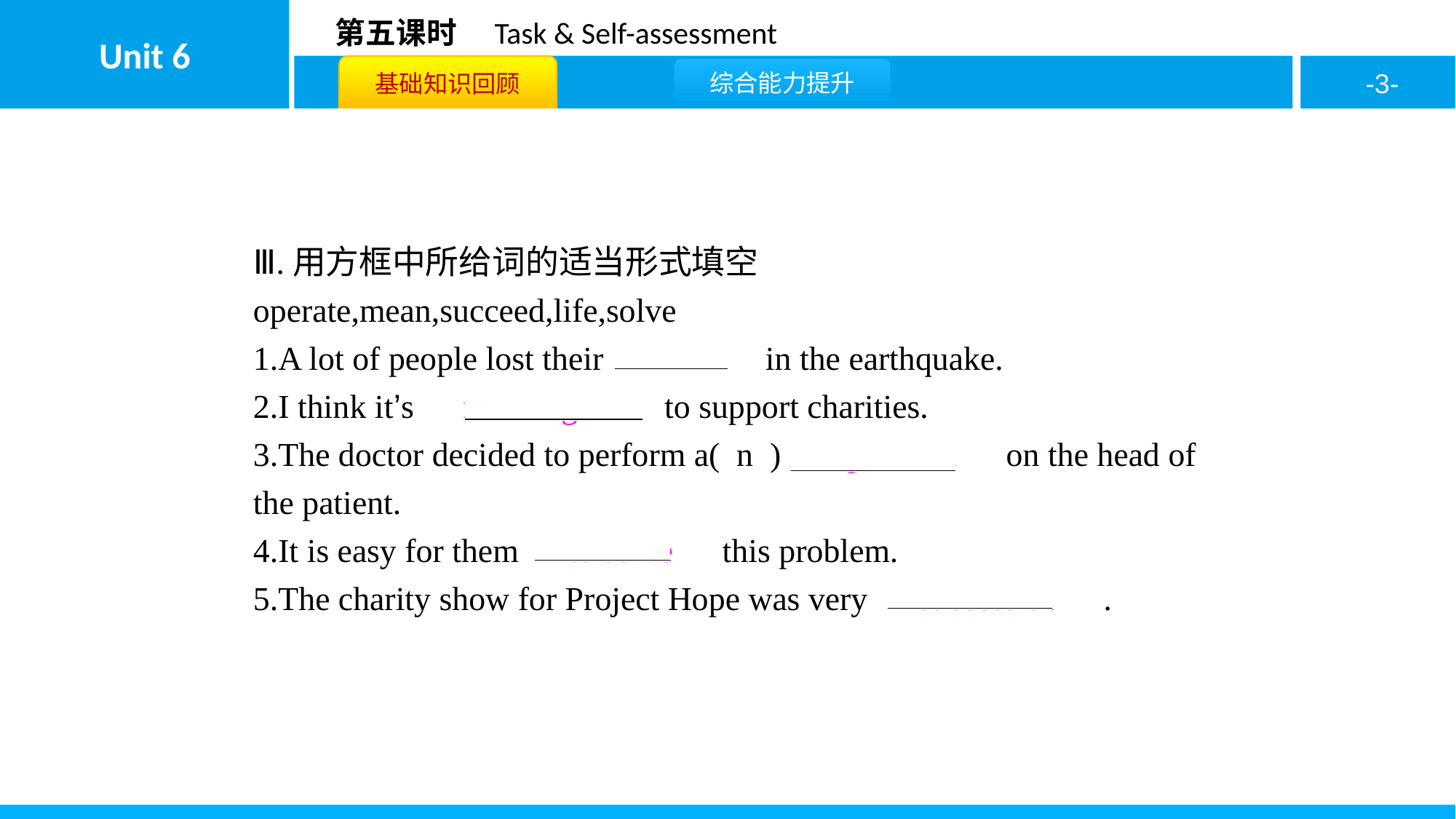

Ⅲ.用方框中所给词的适当形式填空
operate,mean,succeed,life,solve
1.A lot of people lost their　lives　in the earthquake.
2.I think it’s　meaningful　to support charities.
3.The doctor decided to perform a(  n  )　operation　on the head of the patient.
4.It is easy for them　to solve　this problem.
5.The charity show for Project Hope was very　successful　.